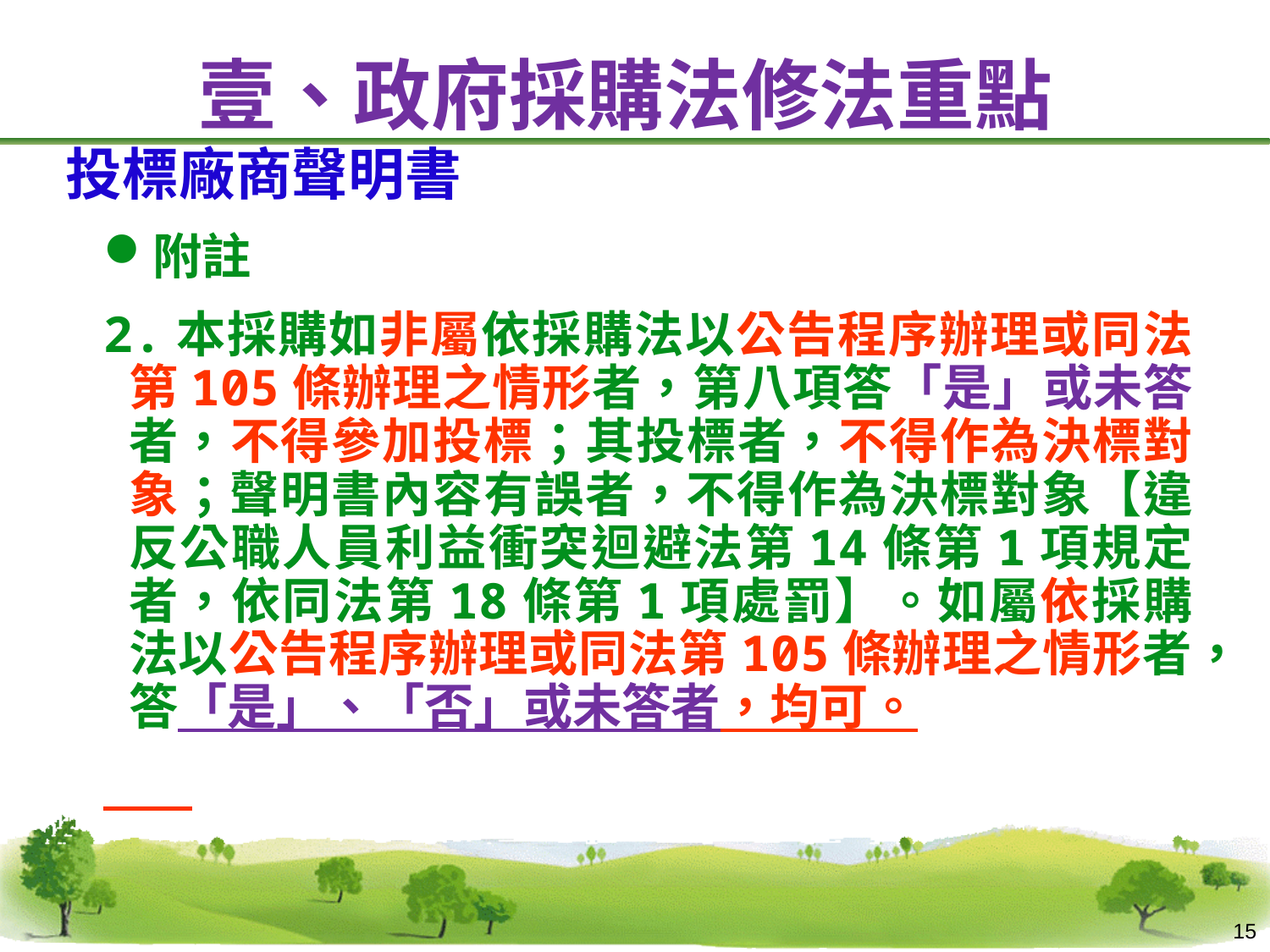

壹、政府採購法修法重點
投標廠商聲明書
附註
2.本採購如非屬依採購法以公告程序辦理或同法第105條辦理之情形者，第八項答「是」或未答者，不得參加投標；其投標者，不得作為決標對象；聲明書內容有誤者，不得作為決標對象【違反公職人員利益衝突迴避法第14條第1項規定者，依同法第18條第1項處罰】。如屬依採購法以公告程序辦理或同法第105條辦理之情形者，答「是」、「否」或未答者，均可。

15